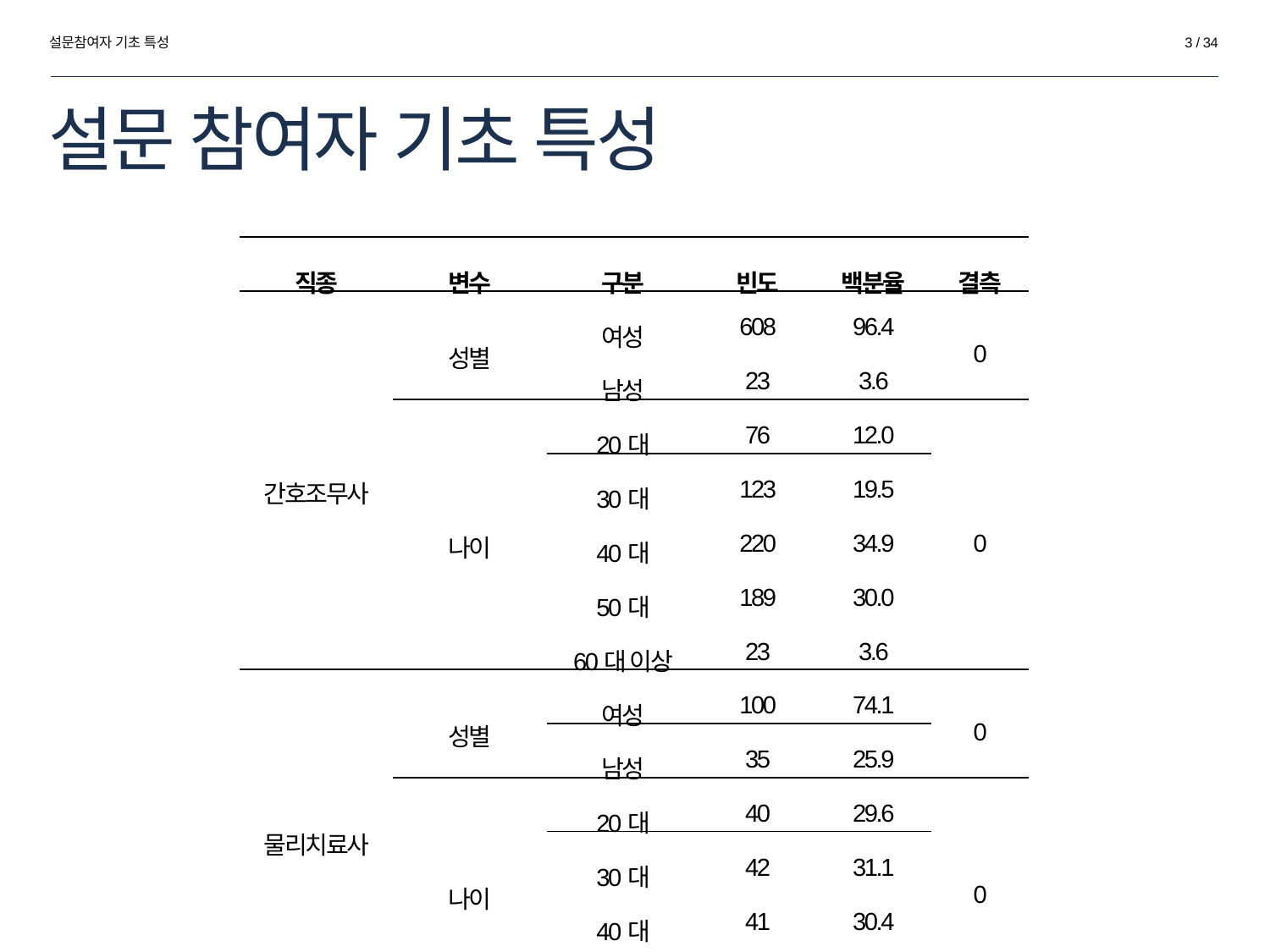

설문참여자 기초 특성
3 / 34
# 설문 참여자 기초 특성
| 직종 | 변수 | 구분 | 빈도 | 백분율 | 결측 |
| --- | --- | --- | --- | --- | --- |
| 간호조무사 | 성별 | 여성 | 608 | 96.4 | 0 |
|  |  | 남성 | 23 | 3.6 |  |
|  | 나이 | 20대 | 76 | 12.0 | 0 |
|  |  | 30대 | 123 | 19.5 |  |
|  |  | 40대 | 220 | 34.9 |  |
|  |  | 50대 | 189 | 30.0 |  |
|  |  | 60대 이상 | 23 | 3.6 |  |
| 물리치료사 | 성별 | 여성 | 100 | 74.1 | 0 |
|  |  | 남성 | 35 | 25.9 |  |
|  | 나이 | 20대 | 40 | 29.6 | 0 |
|  |  | 30대 | 42 | 31.1 |  |
|  |  | 40대 | 41 | 30.4 |  |
|  |  | 50대 | 12 | 8.9 |  |